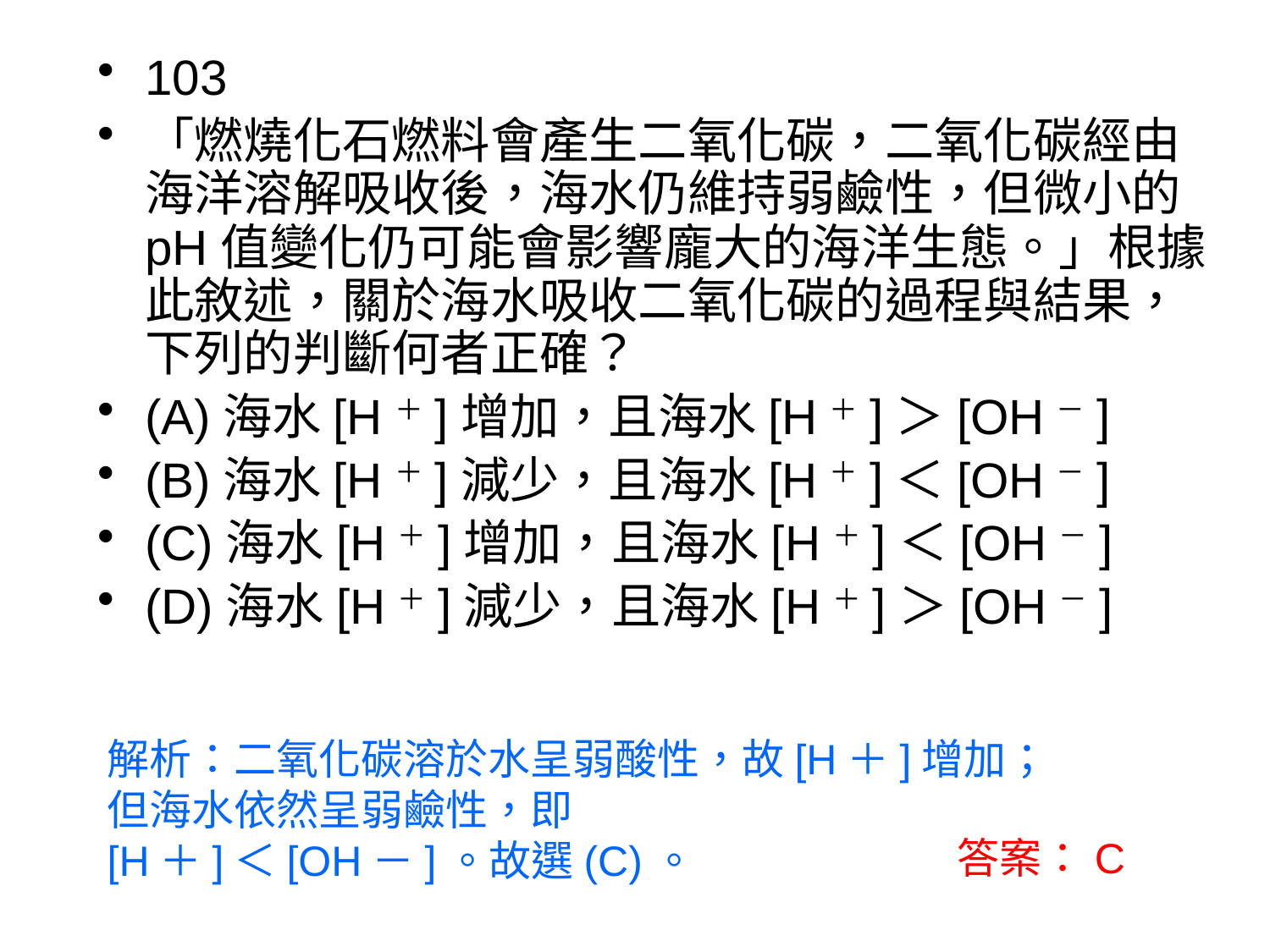

103
「燃燒化石燃料會產生二氧化碳，二氧化碳經由海洋溶解吸收後，海水仍維持弱鹼性，但微小的pH值變化仍可能會影響龐大的海洋生態。」根據此敘述，關於海水吸收二氧化碳的過程與結果，下列的判斷何者正確？
(A)海水[H＋]增加，且海水[H＋]＞[OH－]
(B)海水[H＋]減少，且海水[H＋]＜[OH－]
(C)海水[H＋]增加，且海水[H＋]＜[OH－]
(D)海水[H＋]減少，且海水[H＋]＞[OH－]
解析：二氧化碳溶於水呈弱酸性，故[H＋]增加；
但海水依然呈弱鹼性，即
[H＋]＜[OH－]。故選(C)。
答案：C